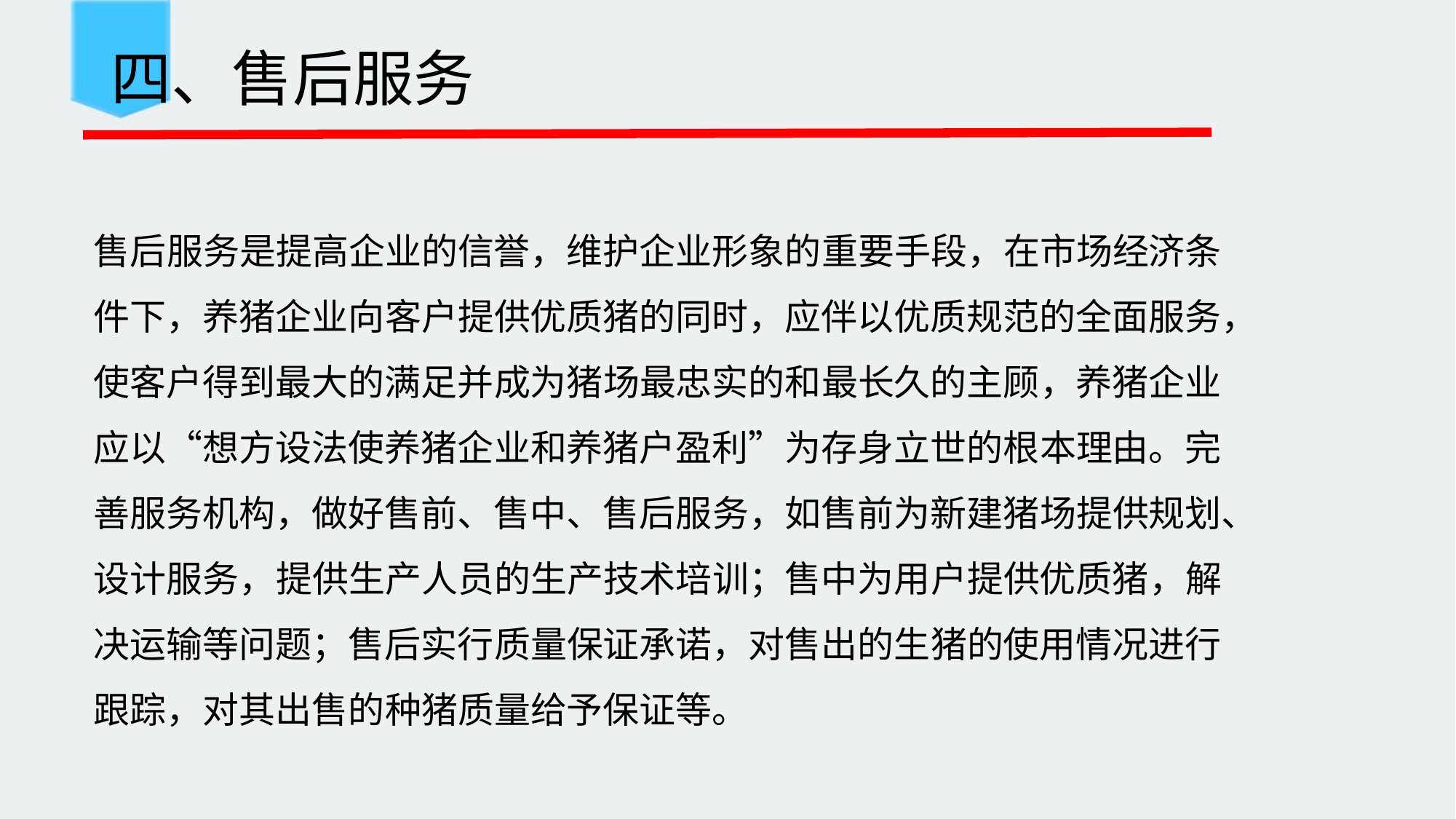

四、售后服务
售后服务是提高企业的信誉，维护企业形象的重要手段，在市场经济条件下，养猪企业向客户提供优质猪的同时，应伴以优质规范的全面服务，使客户得到最大的满足并成为猪场最忠实的和最长久的主顾，养猪企业应以“想方设法使养猪企业和养猪户盈利”为存身立世的根本理由。完善服务机构，做好售前、售中、售后服务，如售前为新建猪场提供规划、设计服务，提供生产人员的生产技术培训；售中为用户提供优质猪，解决运输等问题；售后实行质量保证承诺，对售出的生猪的使用情况进行跟踪，对其出售的种猪质量给予保证等。